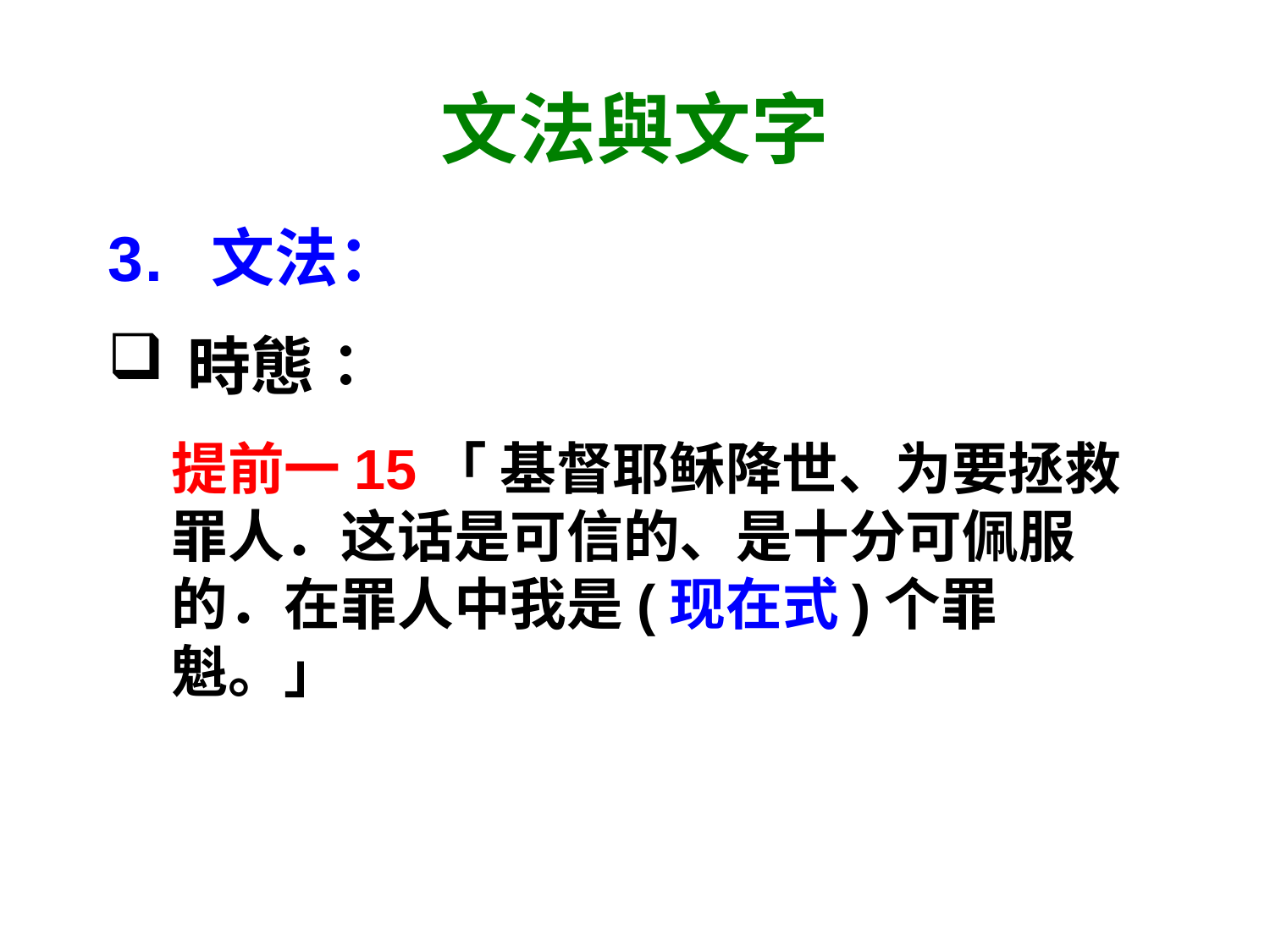

# 文法與文字
文法：

時態∶

提前一15「 基督耶稣降世、为要拯救罪人．这话是可信的、是十分可佩服的．在罪人中我是(现在式)个罪魁。」